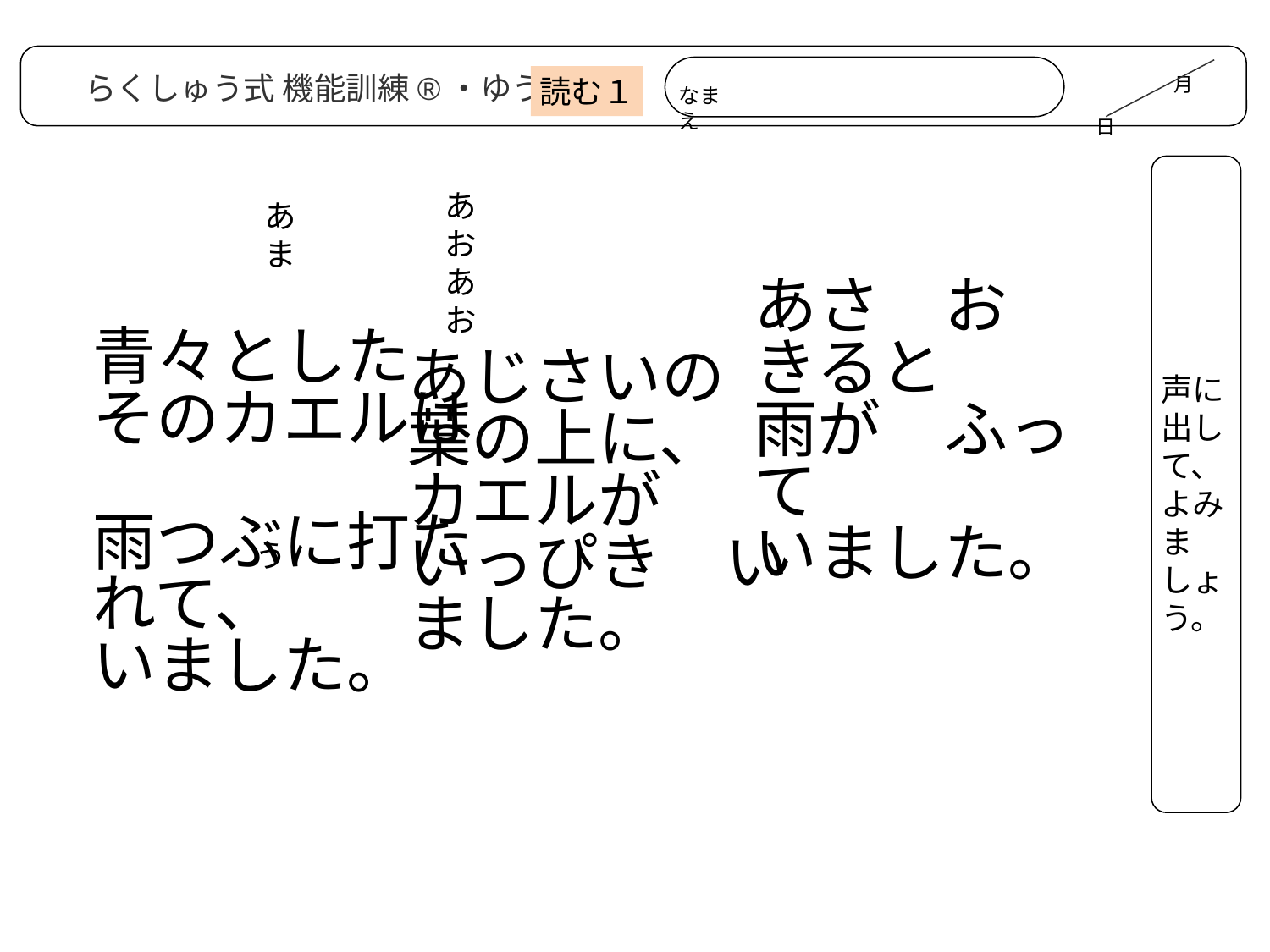

月
　　　　　　　　　　　　　日

なまえ
らくしゅう式 機能訓練®・ゆうゆう
読む１
あさ　おきると
雨が　ふって
いました。
　　声に出して、よみましょう。
# 青々とした そのカエルは 雨つぶに打たれて、 いました。
あおあお
あま
あじさいの
葉の上に、
カエルが
いっぴき　いました。
う